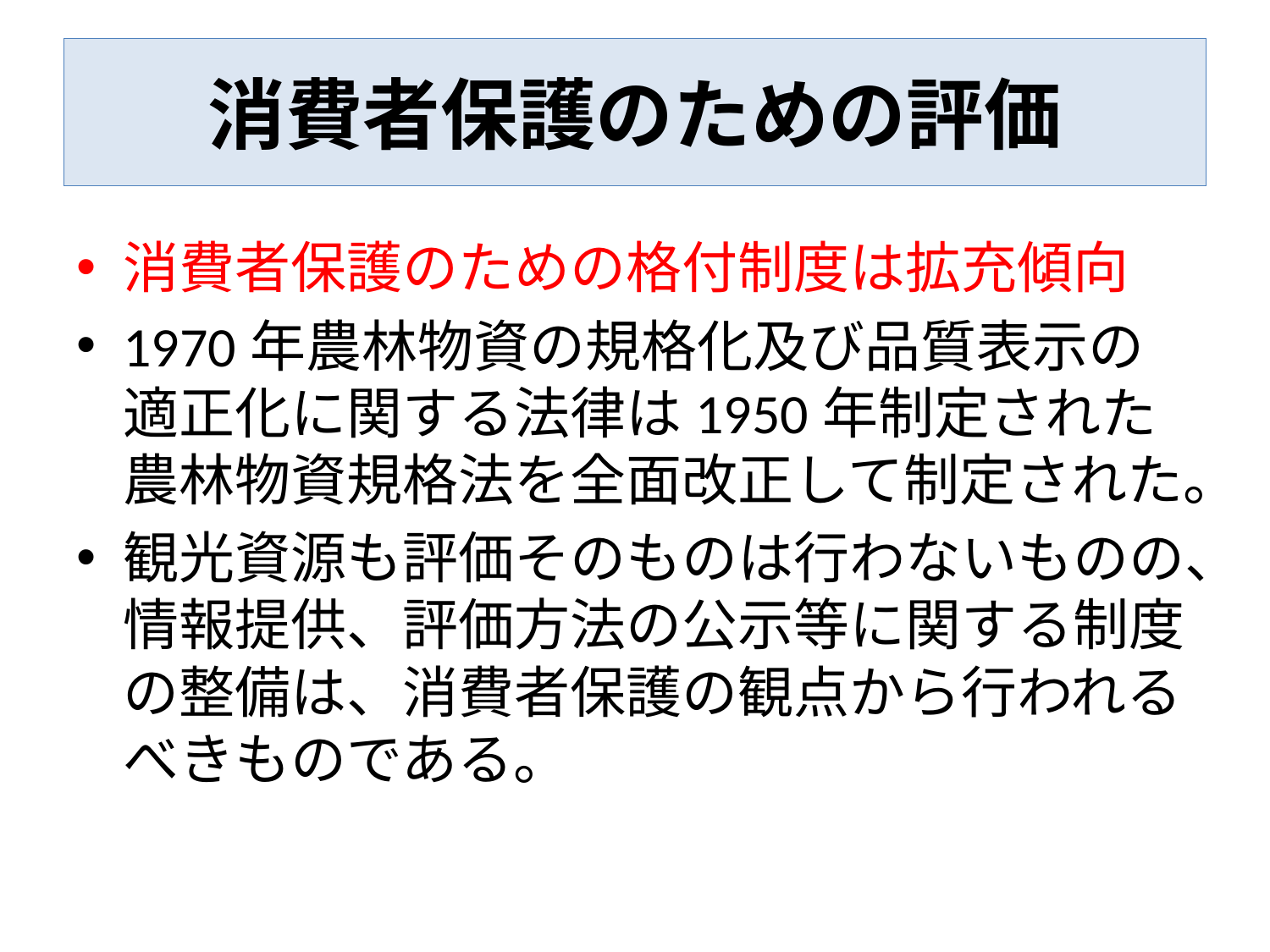

# 消費者保護のための評価
消費者保護のための格付制度は拡充傾向
1970年農林物資の規格化及び品質表示の適正化に関する法律は1950年制定された農林物資規格法を全面改正して制定された。
観光資源も評価そのものは行わないものの、情報提供、評価方法の公示等に関する制度の整備は、消費者保護の観点から行われるべきものである。